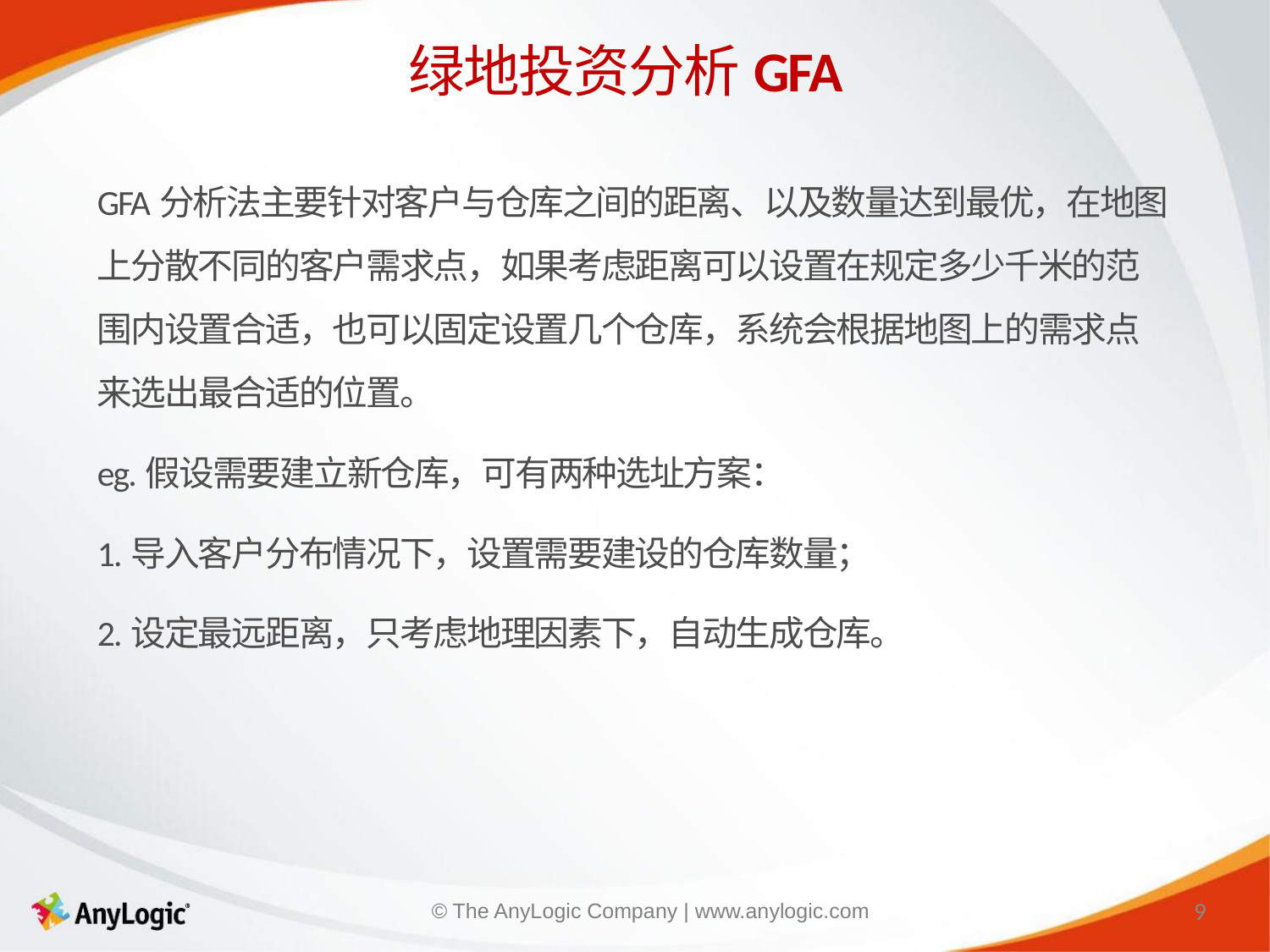

绿地投资分析GFA
GFA分析法主要针对客户与仓库之间的距离、以及数量达到最优，在地图
上分散不同的客户需求点，如果考虑距离可以设置在规定多少千米的范
围内设置合适，也可以固定设置几个仓库，系统会根据地图上的需求点
来选出最合适的位置。
eg.假设需要建立新仓库，可有两种选址方案：
1.导入客户分布情况下，设置需要建设的仓库数量；
2.设定最远距离，只考虑地理因素下，自动生成仓库。
9
© The AnyLogic Company | www.anylogic.com